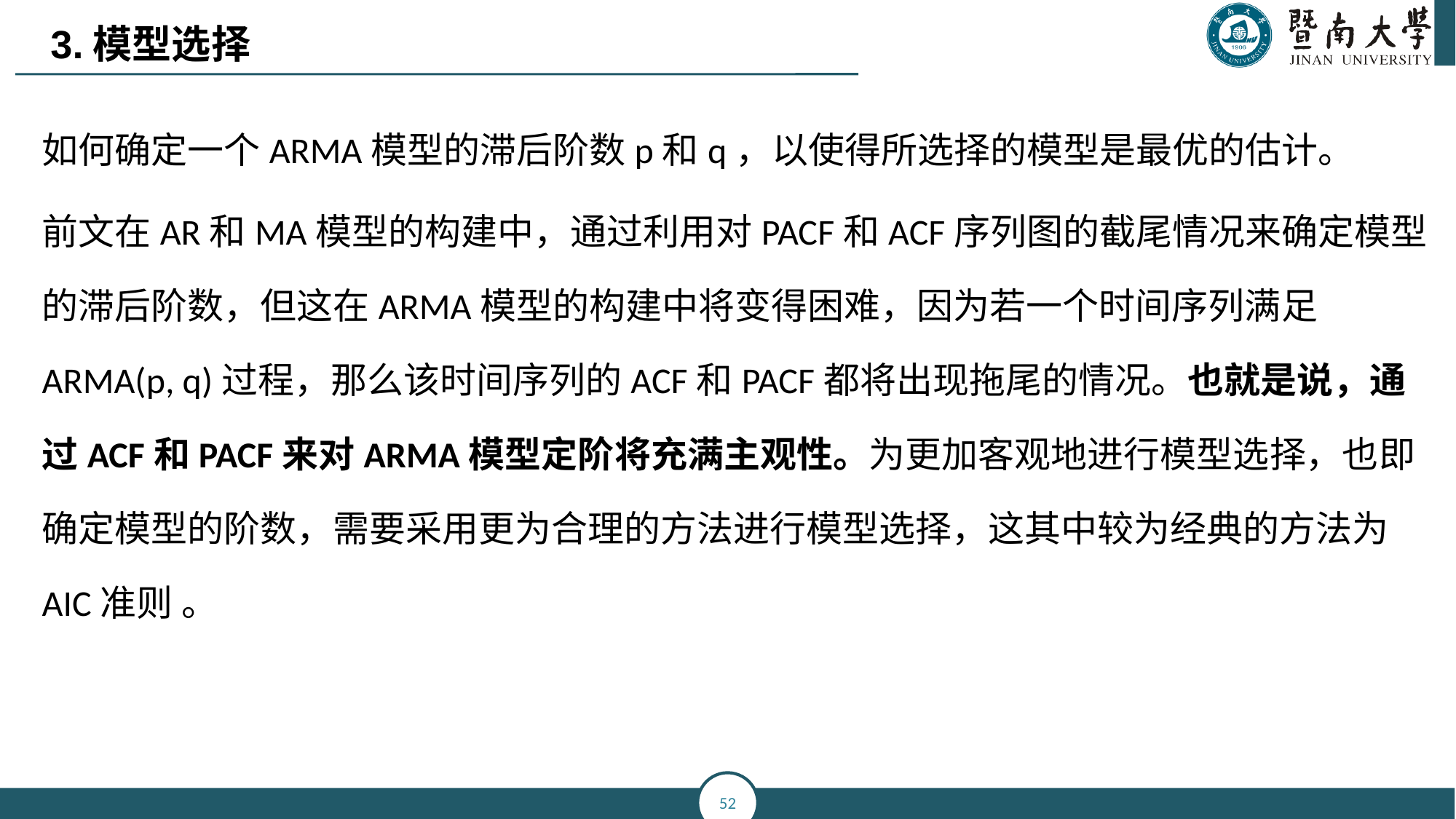

3.模型选择
如何确定一个ARMA模型的滞后阶数p和q，以使得所选择的模型是最优的估计。
前文在AR和MA模型的构建中，通过利用对PACF和ACF序列图的截尾情况来确定模型的滞后阶数，但这在ARMA模型的构建中将变得困难，因为若一个时间序列满足ARMA(p, q)过程，那么该时间序列的ACF和PACF都将出现拖尾的情况。也就是说，通过ACF和PACF来对ARMA模型定阶将充满主观性。为更加客观地进行模型选择，也即确定模型的阶数，需要采用更为合理的方法进行模型选择，这其中较为经典的方法为AIC准则 。